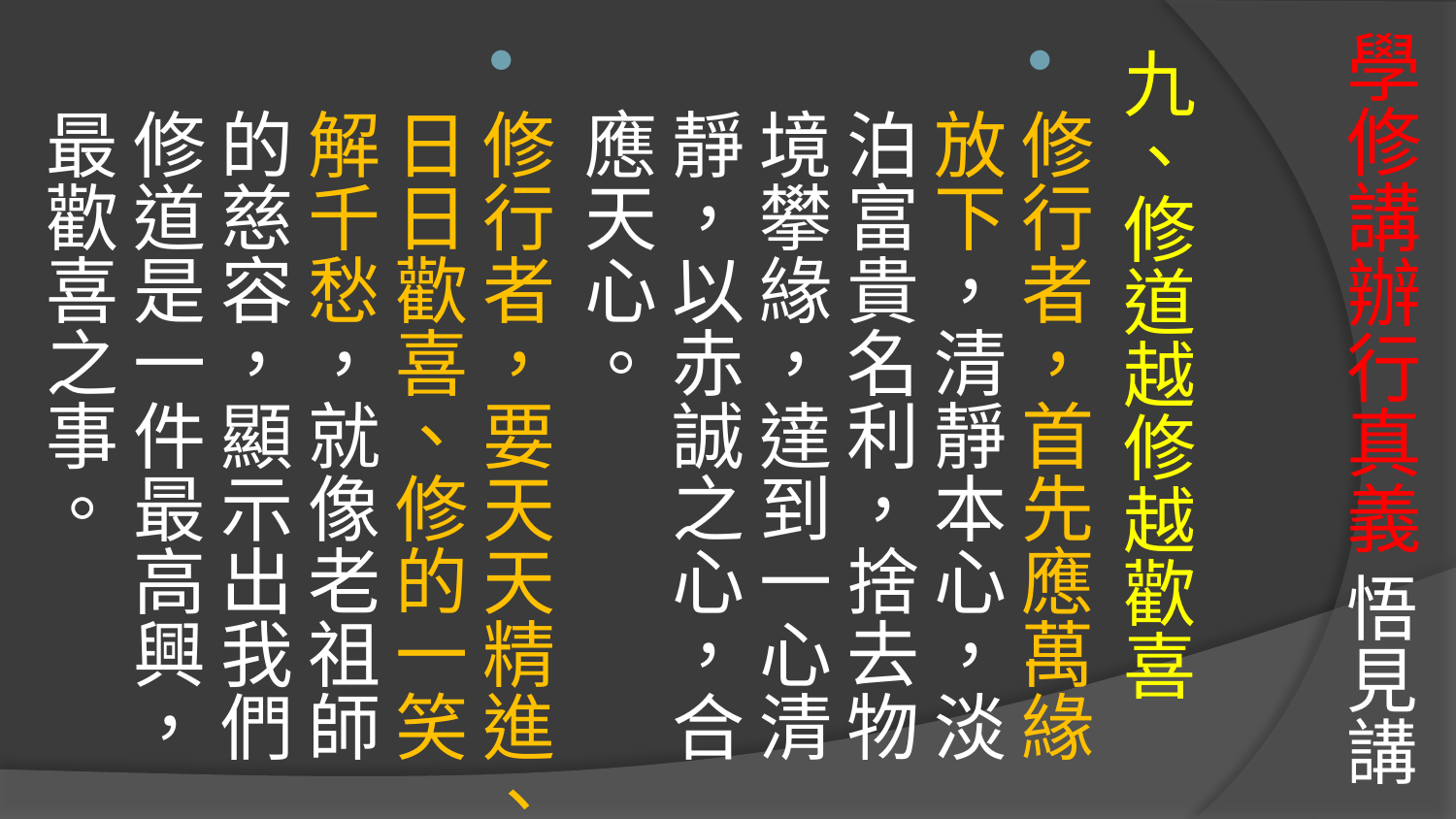

# 學修講辦行真義 悟見講
九、修道越修越歡喜
修行者，首先應萬緣放下，清靜本心，淡泊富貴名利，捨去物境攀緣，達到一心清靜，以赤誠之心，合應天心。
修行者，要天天精進、日日歡喜、修的一笑解千愁，就像老祖師的慈容，顯示出我們修道是一件最高興，最歡喜之事。